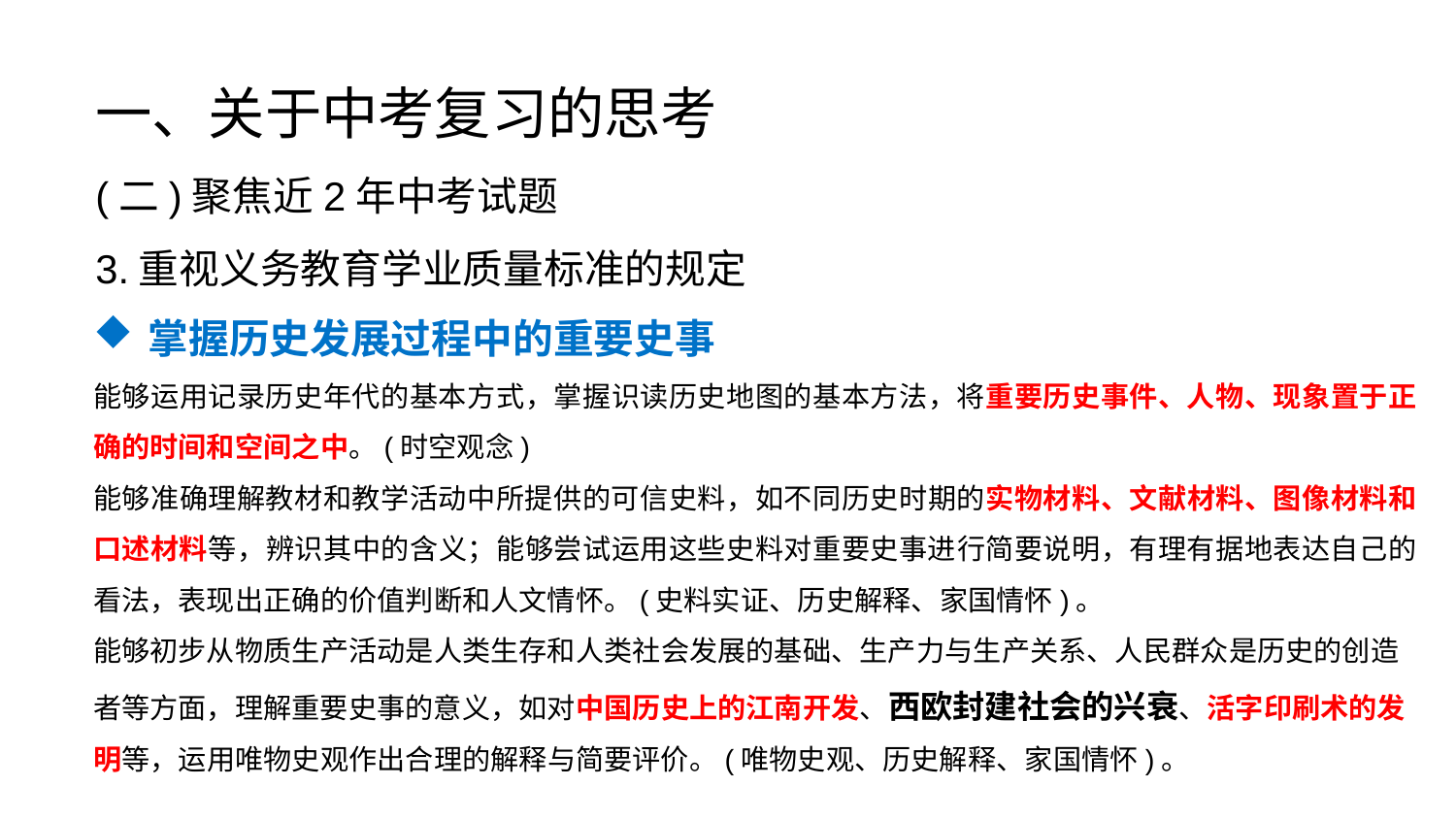

一、关于中考复习的思考
(二)聚焦近2年中考试题
3.重视义务教育学业质量标准的规定
掌握历史发展过程中的重要史事
能够运用记录历史年代的基本方式，掌握识读历史地图的基本方法，将重要历史事件、人物、现象置于正确的时间和空间之中。(时空观念)
能够准确理解教材和教学活动中所提供的可信史料，如不同历史时期的实物材料、文献材料、图像材料和口述材料等，辨识其中的含义；能够尝试运用这些史料对重要史事进行简要说明，有理有据地表达自己的看法，表现出正确的价值判断和人文情怀。(史料实证、历史解释、家国情怀)。
能够初步从物质生产活动是人类生存和人类社会发展的基础、生产力与生产关系、人民群众是历史的创造者等方面，理解重要史事的意义，如对中国历史上的江南开发、西欧封建社会的兴衰、活字印刷术的发明等，运用唯物史观作出合理的解释与简要评价。(唯物史观、历史解释、家国情怀)。